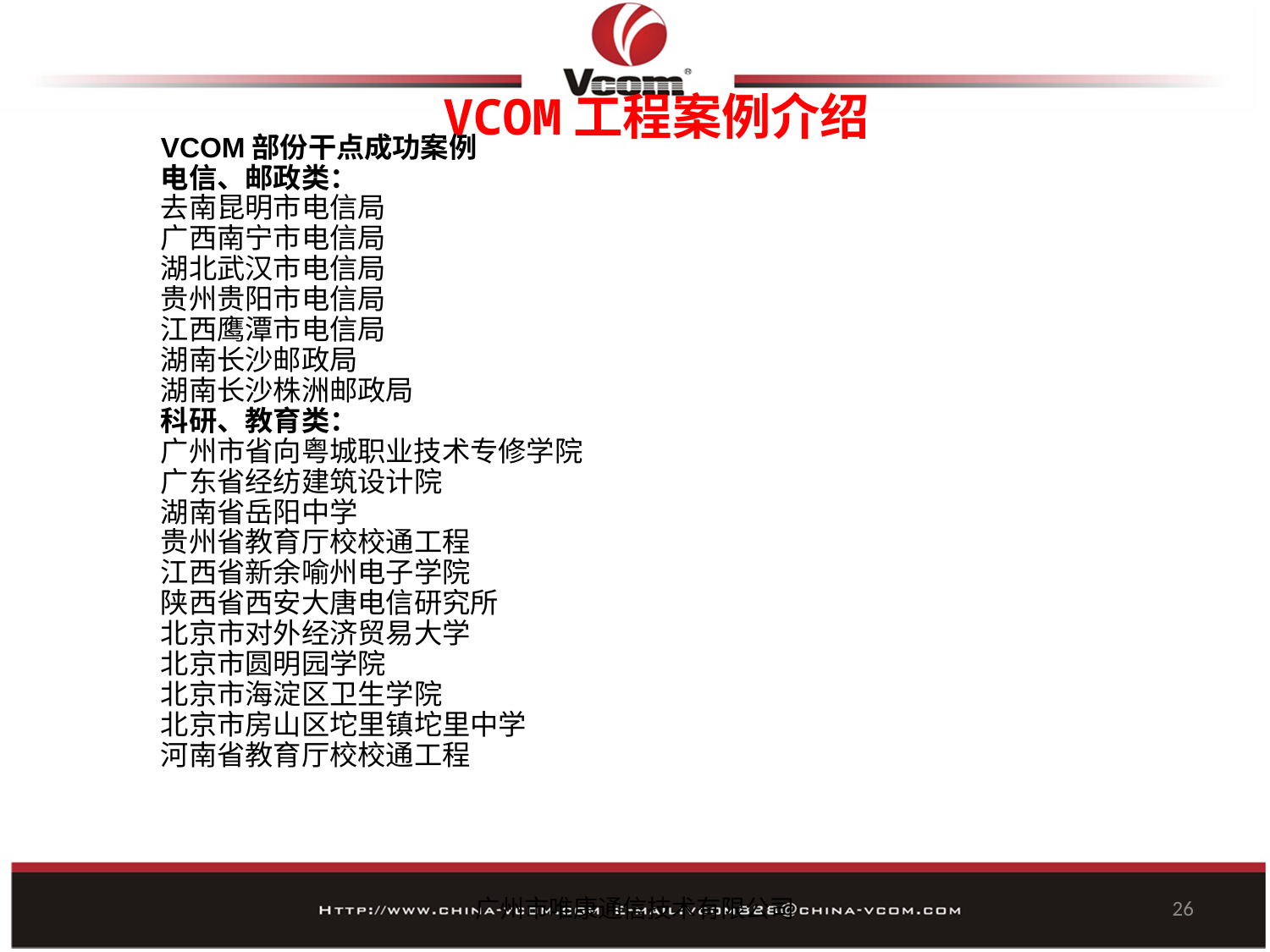

# VCOM工程案例介绍
VCOM部份干点成功案例
电信、邮政类：
去南昆明市电信局
广西南宁市电信局
湖北武汉市电信局
贵州贵阳市电信局
江西鹰潭市电信局
湖南长沙邮政局
湖南长沙株洲邮政局
科研、教育类：
广州市省向粤城职业技术专修学院
广东省经纺建筑设计院
湖南省岳阳中学
贵州省教育厅校校通工程
江西省新余喻州电子学院
陕西省西安大唐电信研究所
北京市对外经济贸易大学
北京市圆明园学院
北京市海淀区卫生学院
北京市房山区坨里镇坨里中学
河南省教育厅校校通工程

广州市唯康通信技术有限公司
26